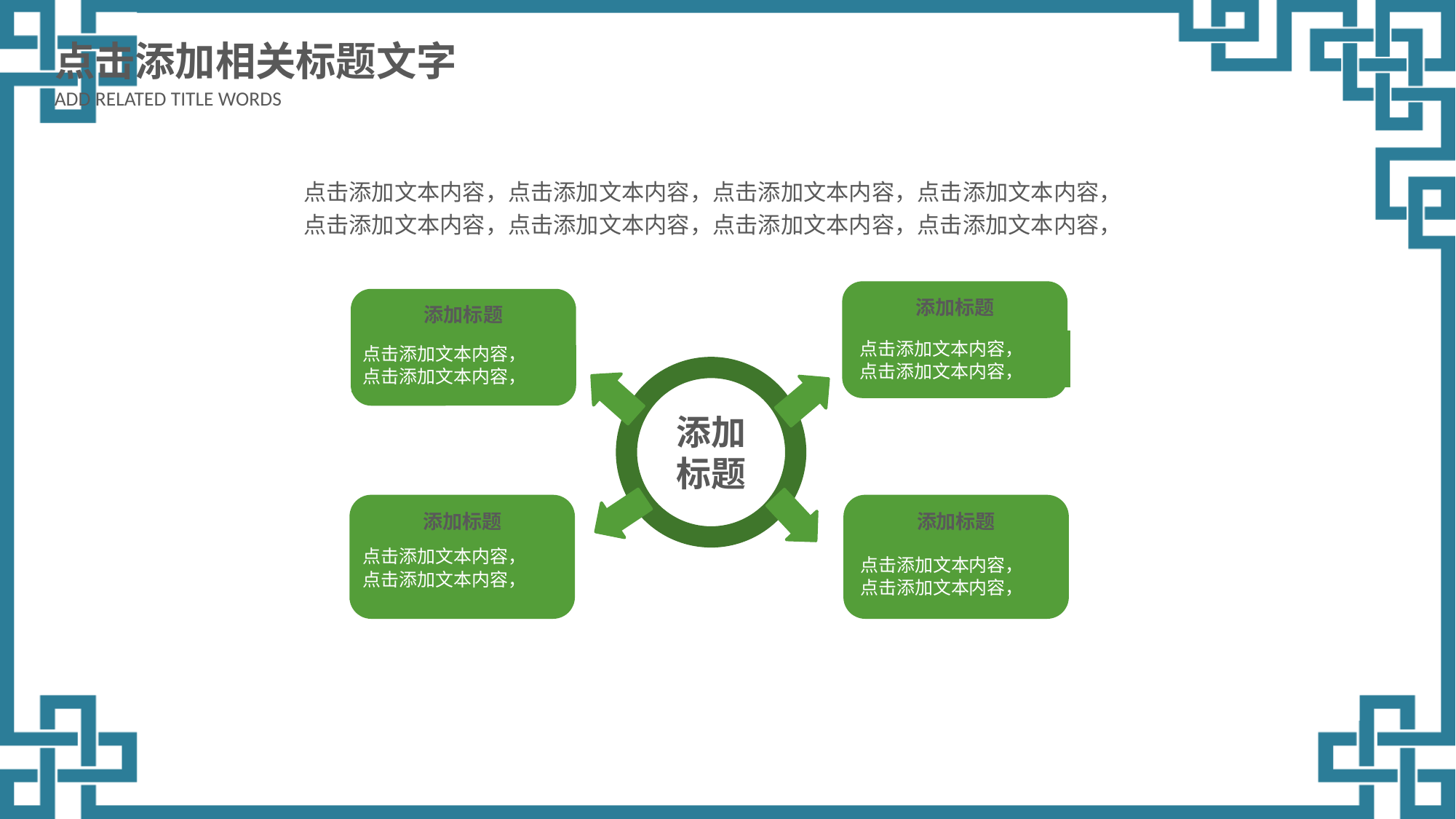

点击添加相关标题文字
ADD RELATED TITLE WORDS
点击添加文本内容，点击添加文本内容，点击添加文本内容，点击添加文本内容，点击添加文本内容，点击添加文本内容，点击添加文本内容，点击添加文本内容，

添加标题

点击添加文本内容，
点击添加文本内容，

添加标题

点击添加文本内容，
点击添加文本内容，
添加标题

添加标题
点击添加文本内容，
点击添加文本内容，

添加标题

点击添加文本内容，
点击添加文本内容，